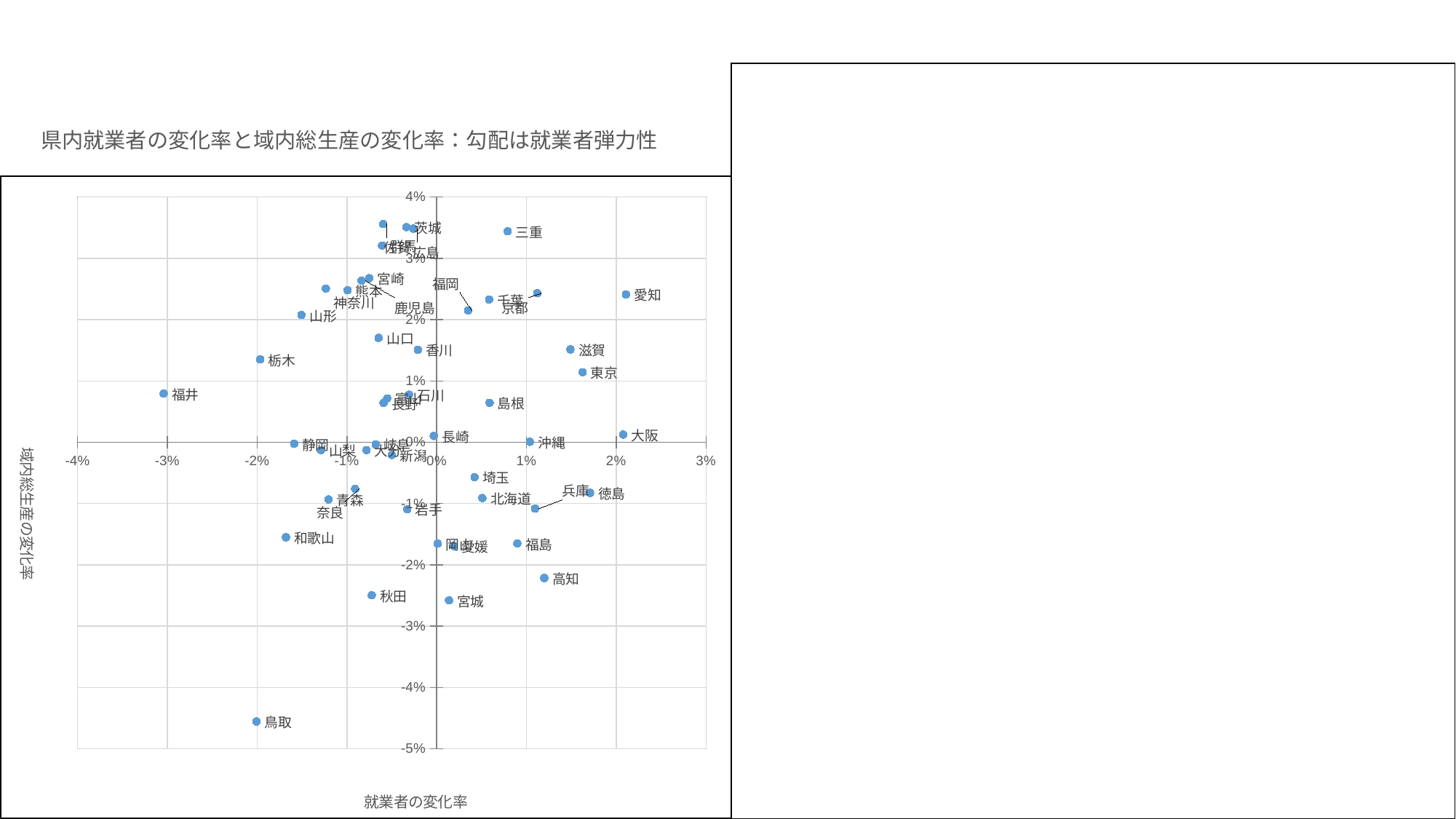

県内就業者の変化率と域内総生産の変化率：勾配は就業者弾力性

### Chart

| Category |  |
|---|---|